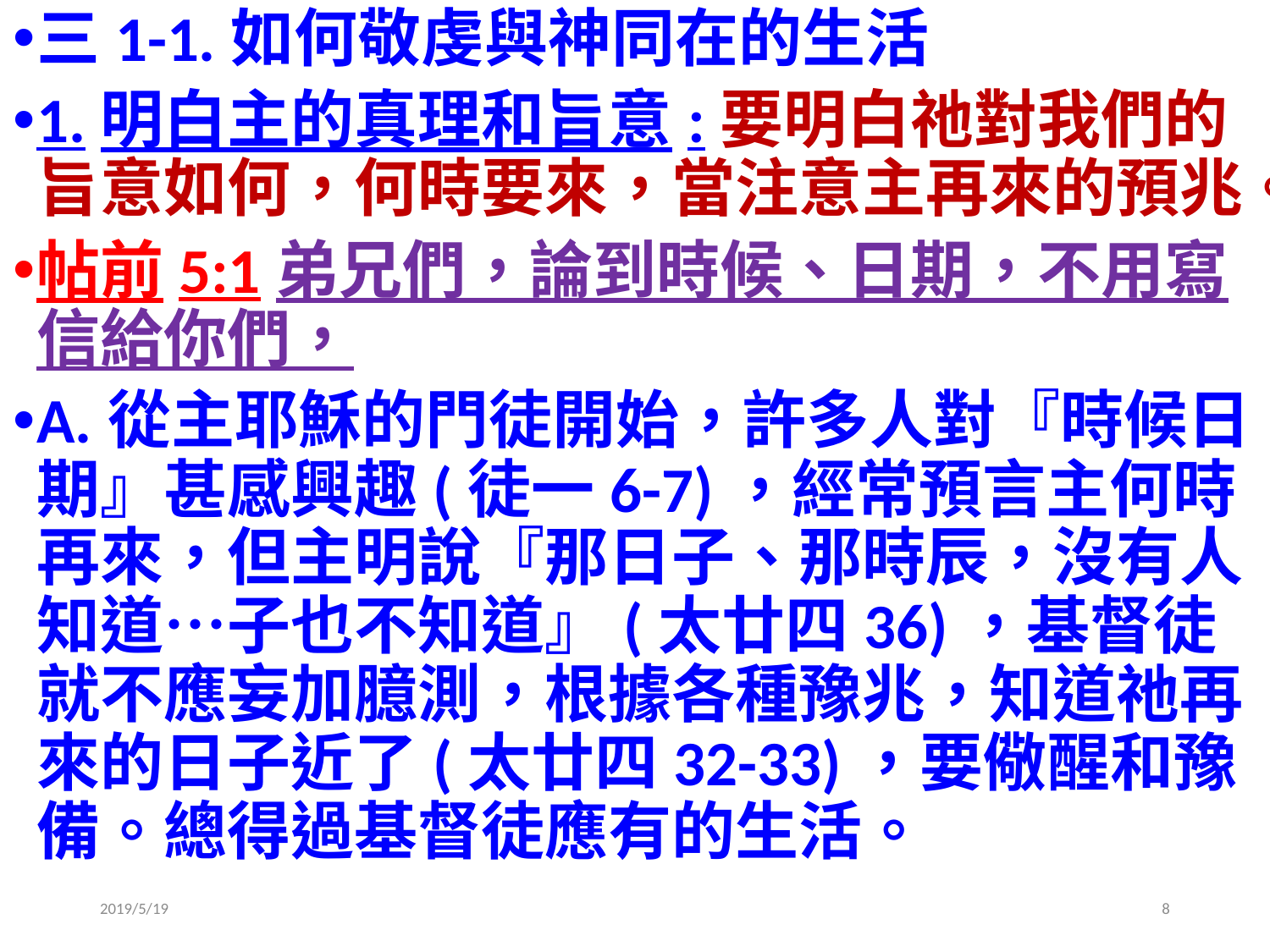

三1-1.如何敬虔與神同在的生活
1.明白主的真理和旨意:要明白祂對我們的旨意如何，何時要來，當注意主再來的預兆。
帖前5:1弟兄們，論到時候、日期，不用寫信給你們，
A.從主耶穌的門徒開始，許多人對『時候日期』甚感興趣(徒一6-7)，經常預言主何時再來，但主明說『那日子、那時辰，沒有人知道…子也不知道』(太廿四36)，基督徒就不應妄加臆測，根據各種豫兆，知道祂再來的日子近了(太廿四32-33)，要儆醒和豫備。總得過基督徒應有的生活。

2019/5/19
8